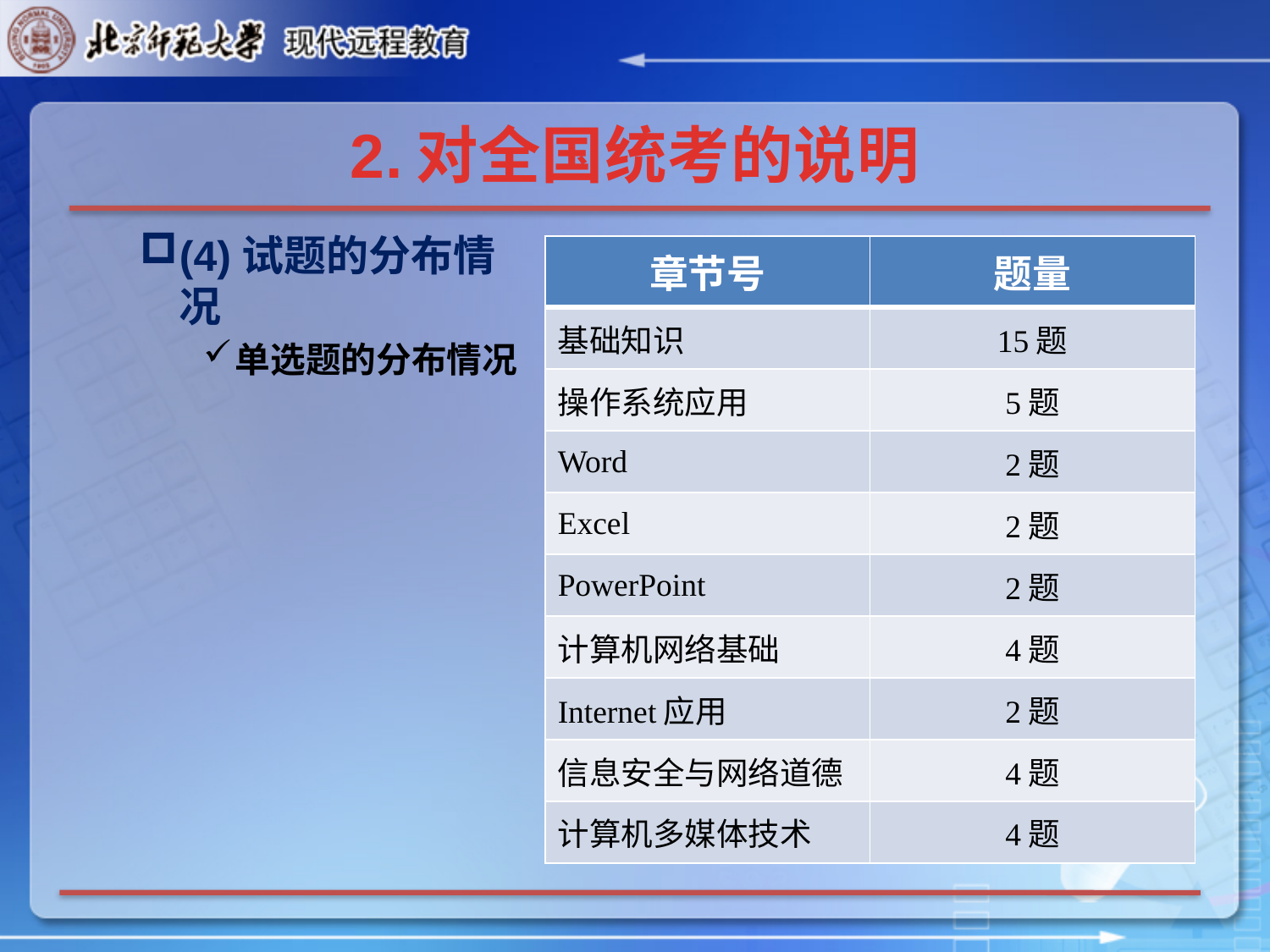

# 2.对全国统考的说明
(4)试题的分布情况
单选题的分布情况

| 章节号 | 题量 |
| --- | --- |
| 基础知识 | 15题 |
| 操作系统应用 | 5题 |
| Word | 2题 |
| Excel | 2题 |
| PowerPoint | 2题 |
| 计算机网络基础 | 4题 |
| Internet应用 | 2题 |
| 信息安全与网络道德 | 4题 |
| 计算机多媒体技术 | 4题 |